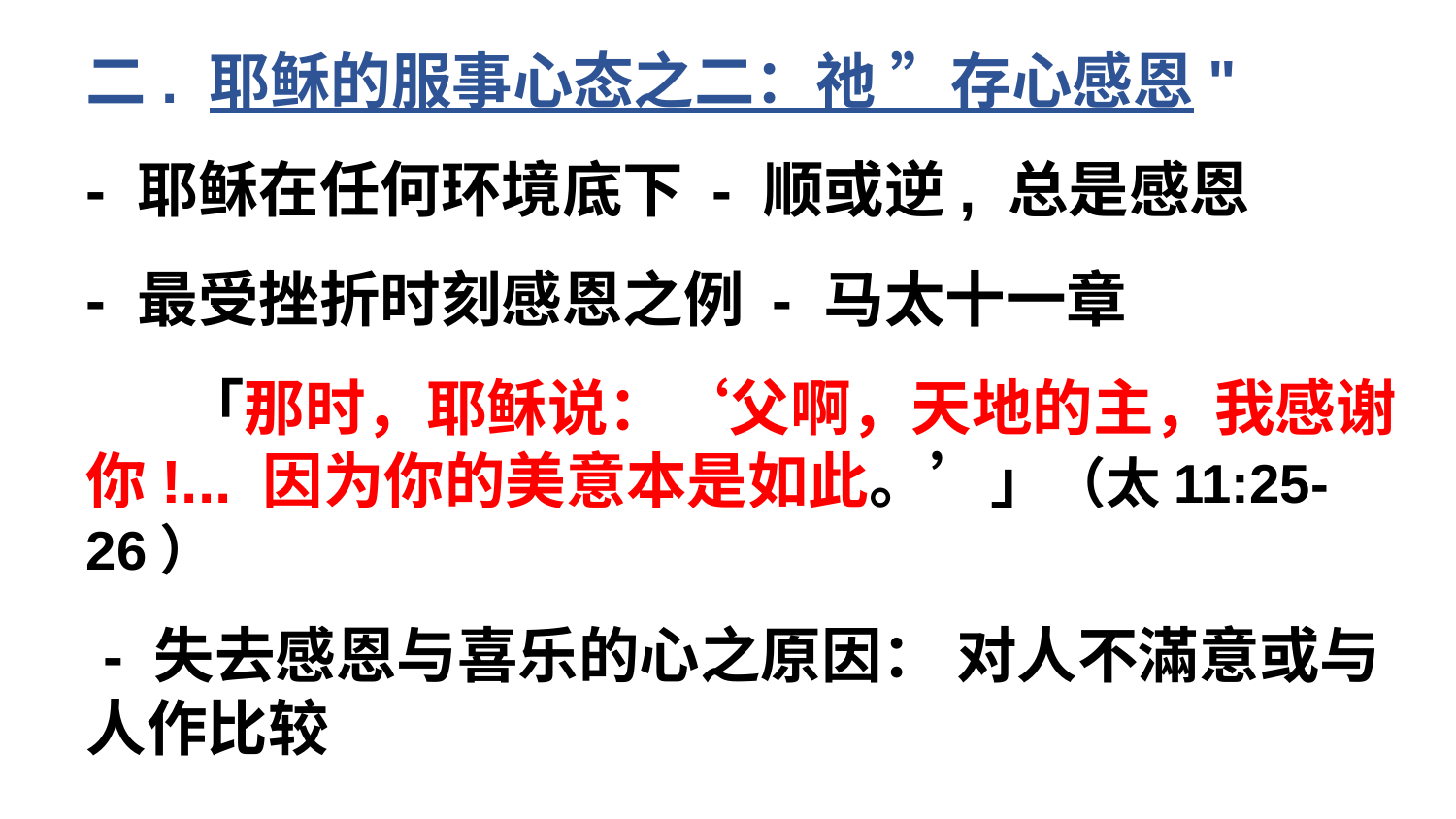

二. 耶稣的服事心态之二：祂 ”存心感恩"
- 耶稣在任何环境底下 - 顺或逆, 总是感恩
- 最受挫折时刻感恩之例 - 马太十一章
      「那时，耶稣说：‘父啊，天地的主，我感谢你!... 因为你的美意本是如此。’」（太11:25-26）
‭‭ - 失去感恩与喜乐的心之原因： 对人不滿意或与人作比较